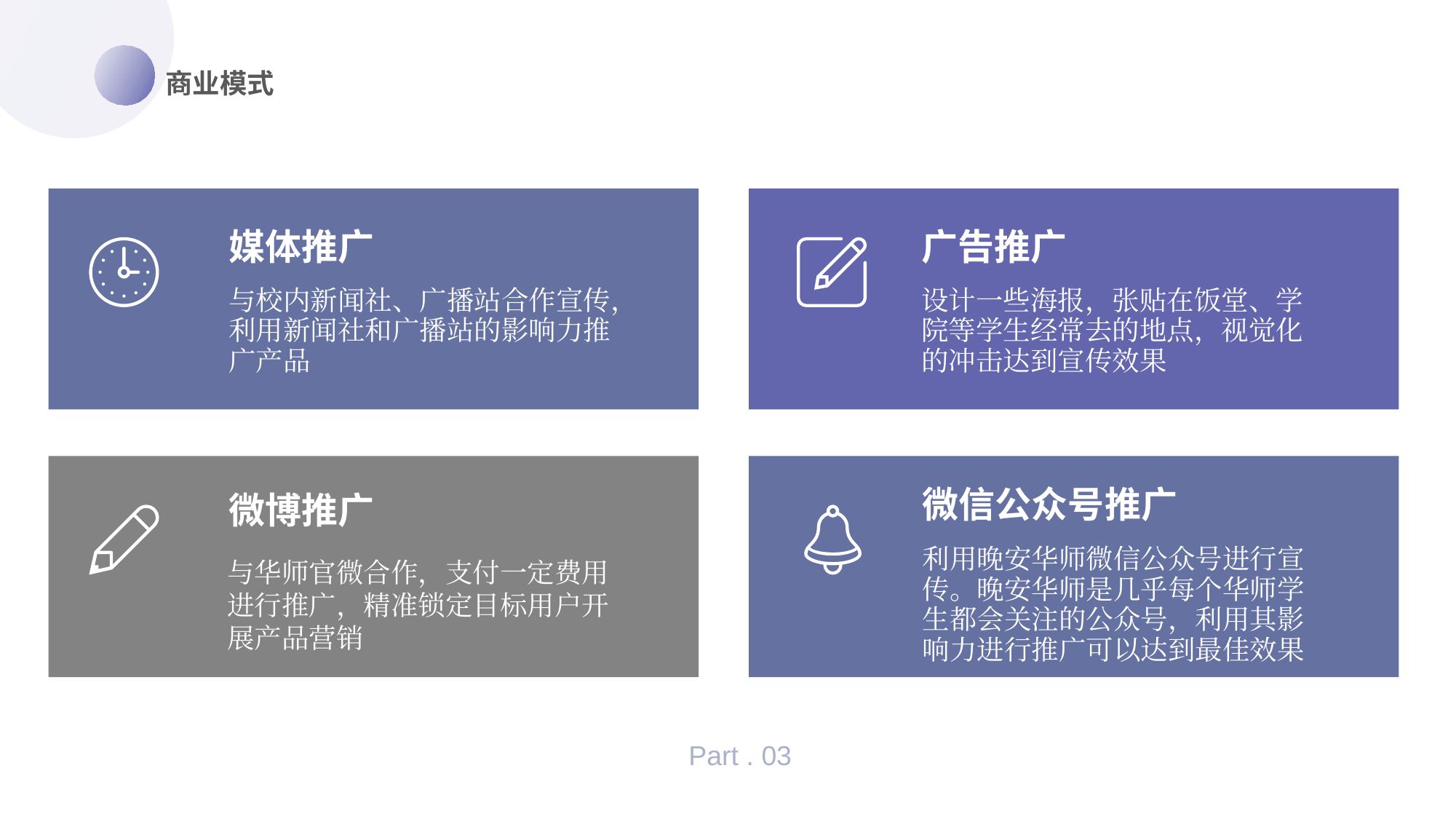

商业模式

媒体推广
广告推广

与校内新闻社、广播站合作宣传，利用新闻社和广播站的影响力推广产品
设计一些海报，张贴在饭堂、学院等学生经常去的地点，视觉化的冲击达到宣传效果

微信公众号推广
微博推广

利用晚安华师微信公众号进行宣传。晚安华师是几乎每个华师学生都会关注的公众号，利用其影响力进行推广可以达到最佳效果
与华师官微合作，支付一定费用进行推广，精准锁定目标用户开展产品营销
Part . 03